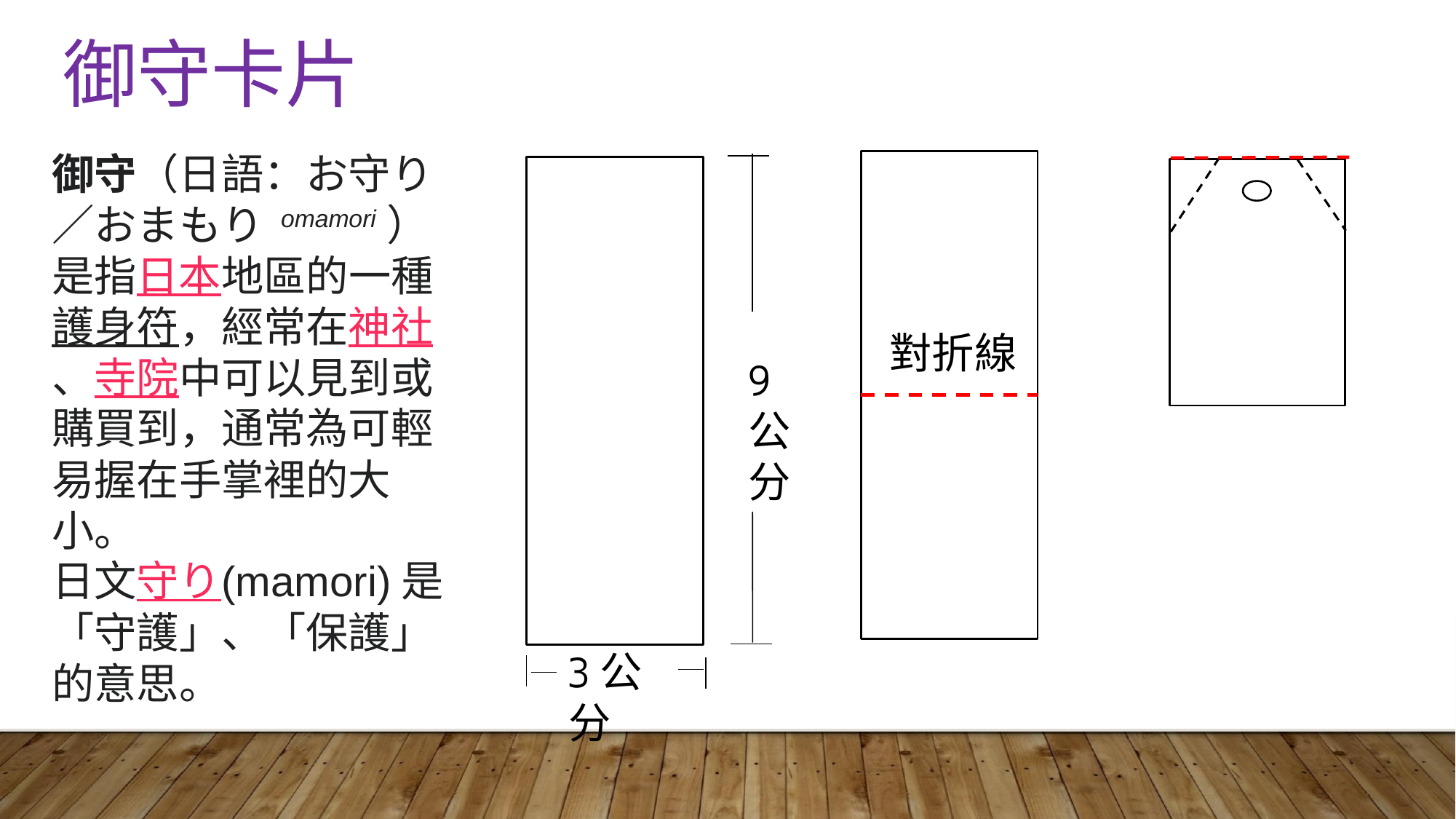

# 御守卡片
御守（日語：お守り／おまもり omamori）是指日本地區的一種護身符，經常在神社、寺院中可以見到或購買到，通常為可輕易握在手掌裡的大小。
日文守り(mamori)是「守護」、「保護」的意思。

對折線
9
公分
3公分